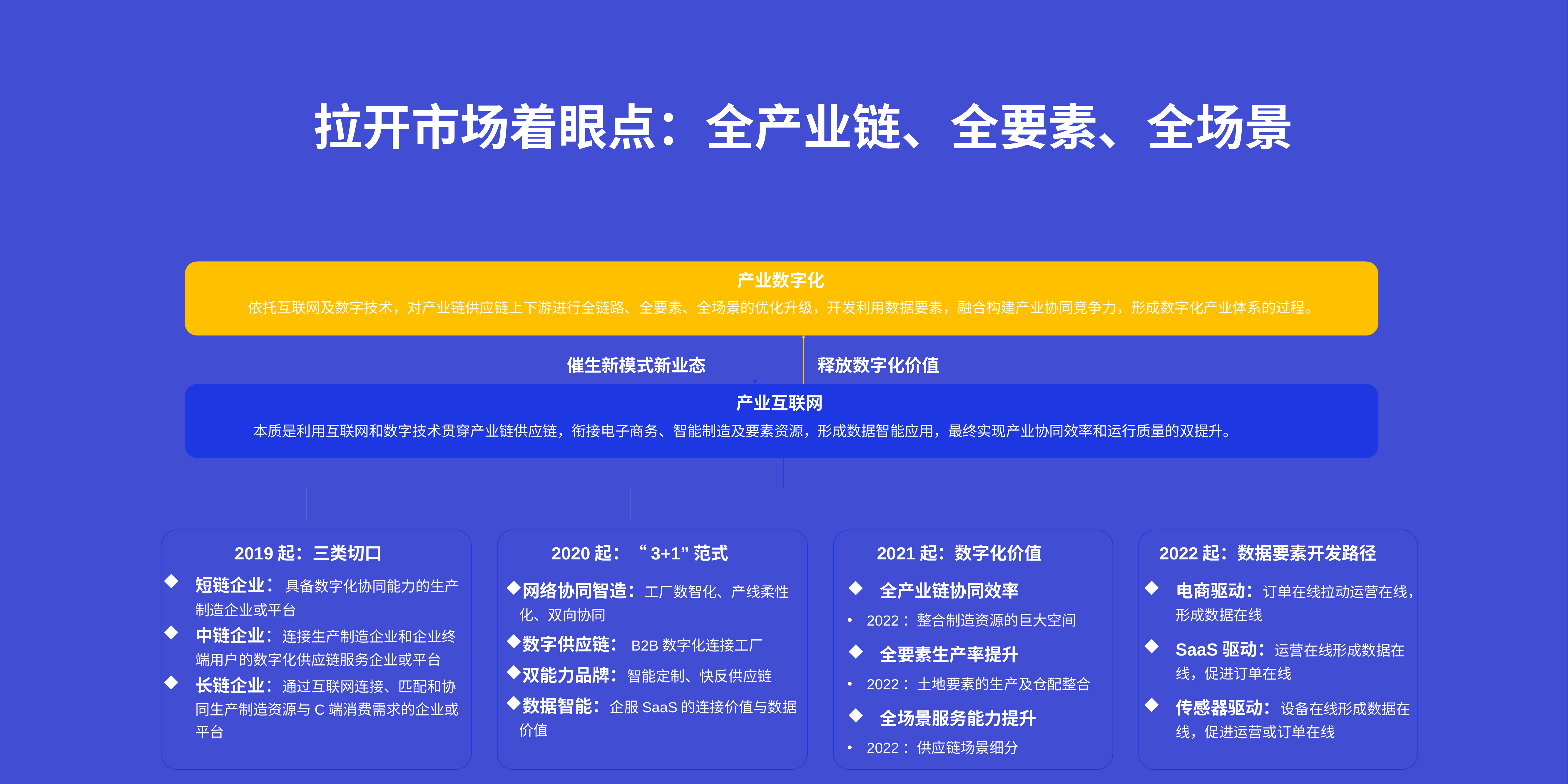

拉开市场着眼点：全产业链、全要素、全场景

产业数字化
依托互联网及数字技术，对产业链供应链上下游进行全链路、全要素、全场景的优化升级，开发利用数据要素，融合构建产业协同竞争力，形成数字化产业体系的过程。
催生新模式新业态
释放数字化价值

产业互联网
本质是利用互联网和数字技术贯穿产业链供应链，衔接电子商务、智能制造及要素资源，形成数据智能应用，最终实现产业协同效率和运行质量的双提升。

2019起：三类切口
短链企业：具备数字化协同能力的生产制造企业或平台
中链企业：连接生产制造企业和企业终端用户的数字化供应链服务企业或平台
长链企业：通过互联网连接、匹配和协同生产制造资源与C端消费需求的企业或平台

2020起：“3+1”范式
网络协同智造：工厂数智化、产线柔性化、双向协同
数字供应链：B2B数字化连接工厂
双能力品牌：智能定制、快反供应链
数据智能：企服SaaS的连接价值与数据价值

2021起：数字化价值
全产业链协同效率
2022：整合制造资源的巨大空间
全要素生产率提升
2022：土地要素的生产及仓配整合
全场景服务能力提升
2022：供应链场景细分

2022起：数据要素开发路径
电商驱动：订单在线拉动运营在线，形成数据在线
SaaS驱动：运营在线形成数据在线，促进订单在线
传感器驱动：设备在线形成数据在线，促进运营或订单在线